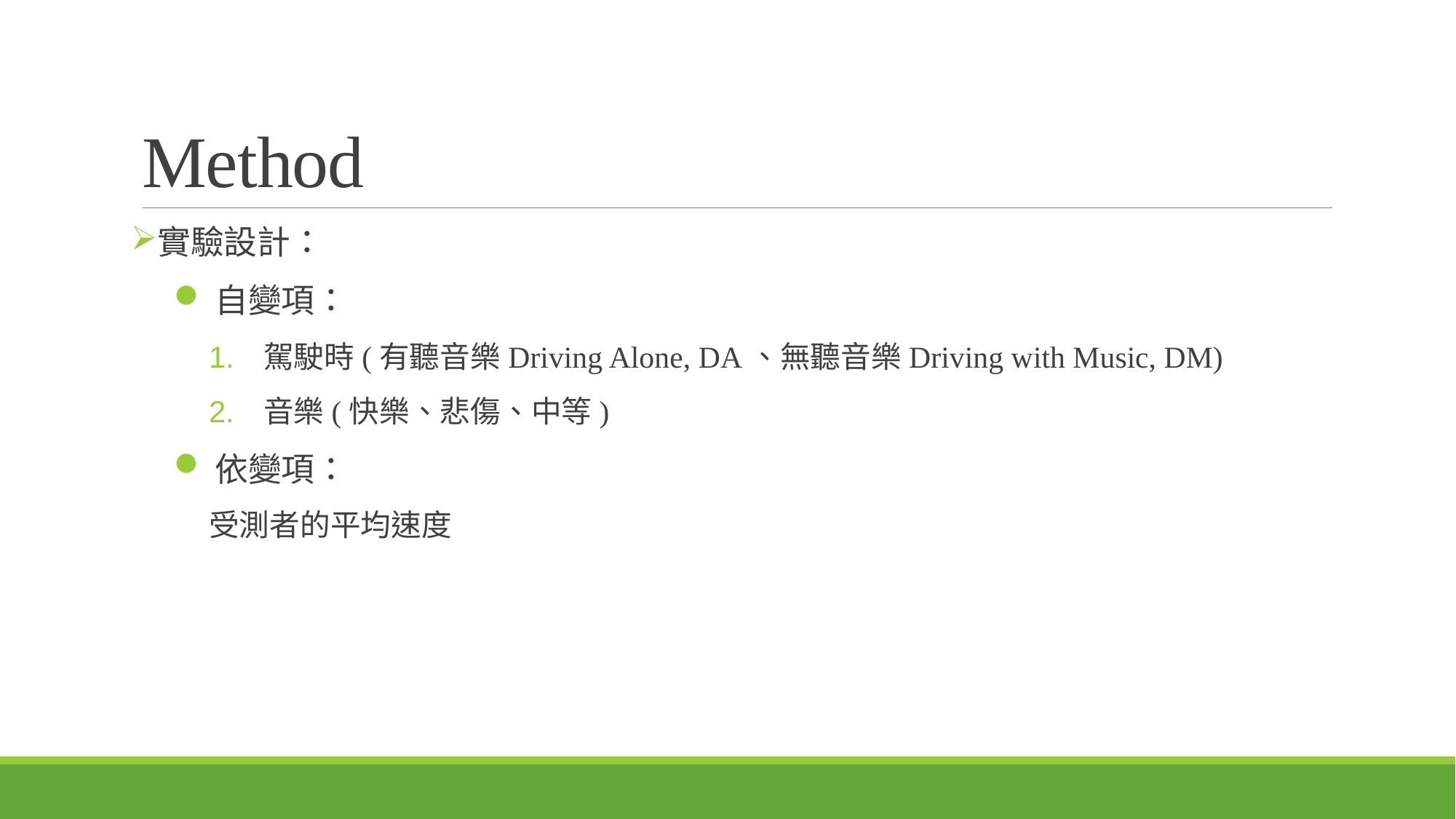

# Method
實驗設計：
自變項：
駕駛時(有聽音樂Driving Alone, DA、無聽音樂Driving with Music, DM)
音樂(快樂、悲傷、中等)
依變項：
受測者的平均速度